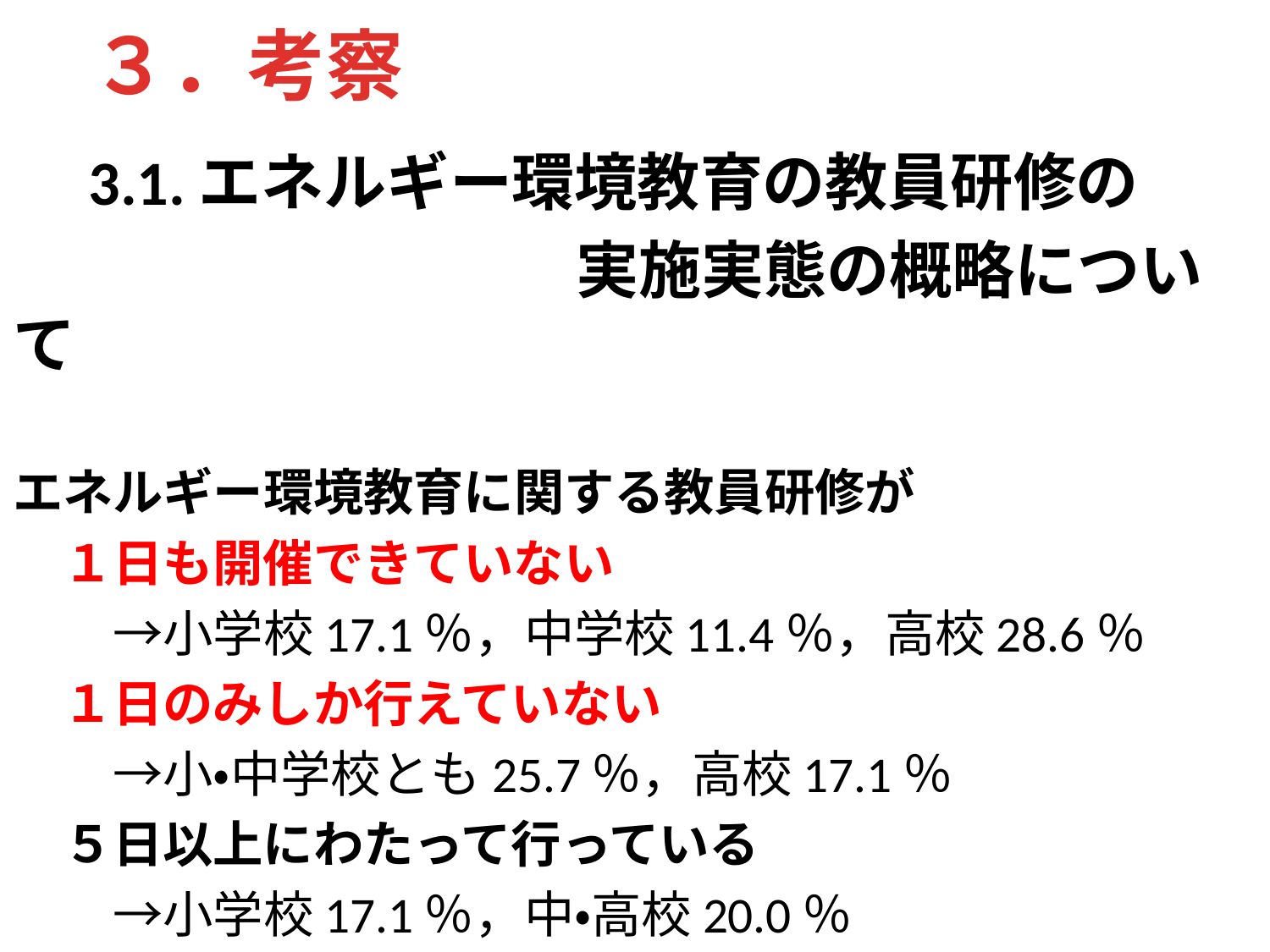

# ３．考察
　3.1.エネルギー環境教育の教員研修の
　　　　　　　　　実施実態の概略について

エネルギー環境教育に関する教員研修が
　１日も開催できていない
　　→小学校17.1％，中学校11.4％，高校28.6％
　１日のみしか行えていない
　　→小・中学校とも25.7％，高校17.1％
　５日以上にわたって行っている
　　→小学校17.1％，中・高校20.0％